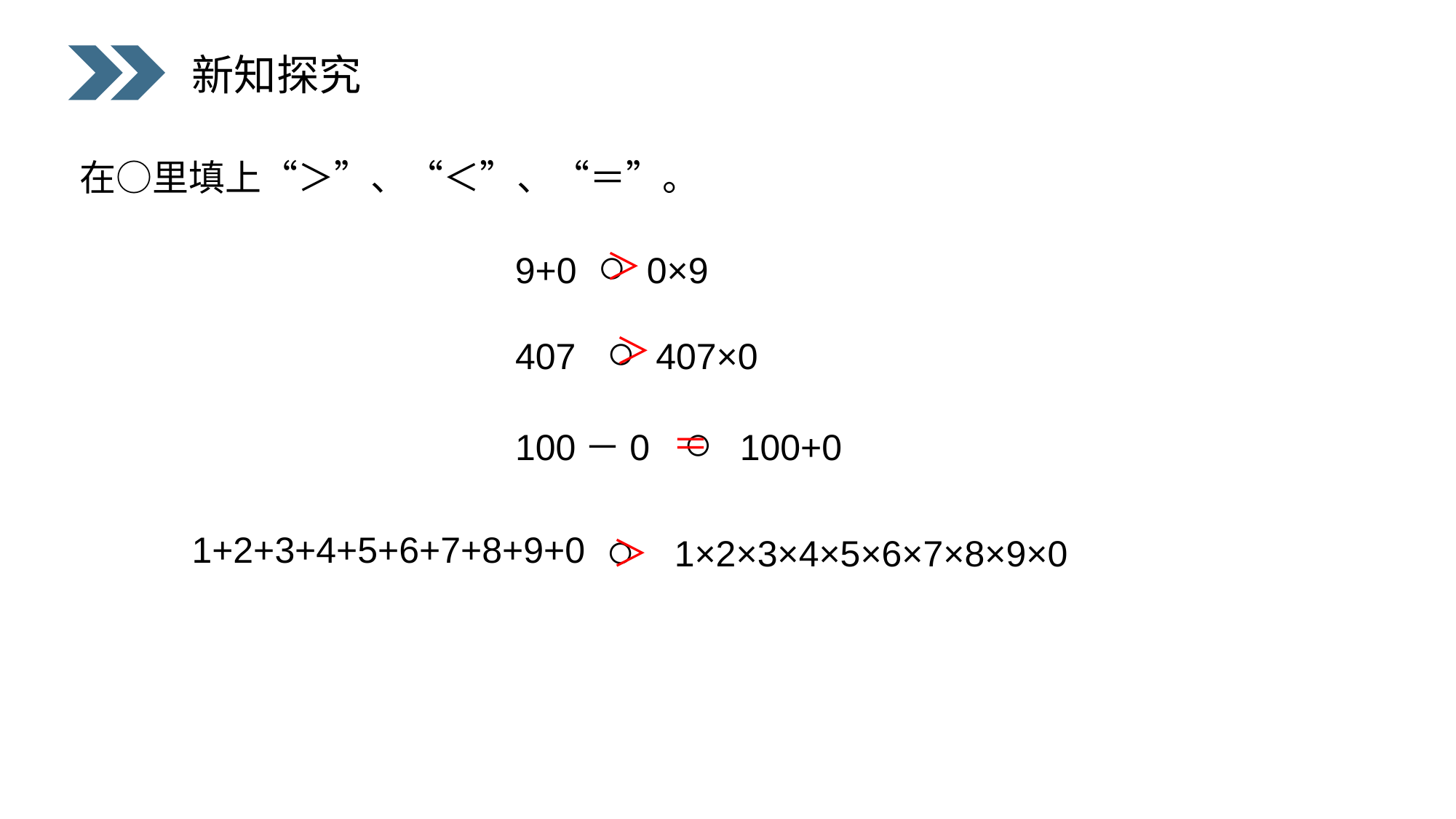

新知探究
在○里填上“＞”、“＜”、“＝”。
9+0  ○  0×9
＞
407   ○  407×0
＞
100－0   ○  100+0
＝
○
1+2+3+4+5+6+7+8+9+0
1×2×3×4×5×6×7×8×9×0
＞